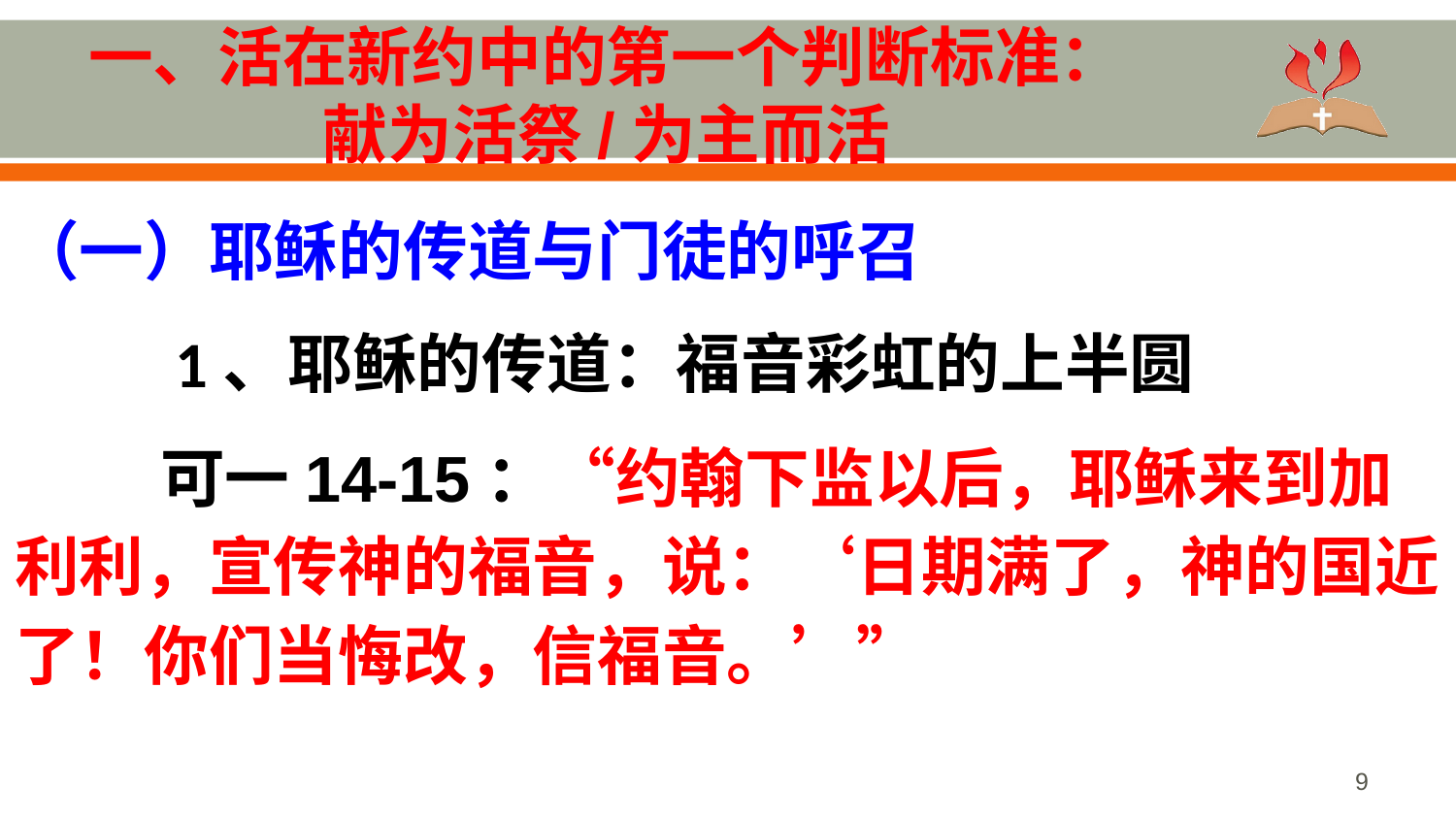

# 一、活在新约中的第一个判断标准： 献为活祭/为主而活
（一）耶稣的传道与门徒的呼召
	 1、耶稣的传道：福音彩虹的上半圆
	可一14-15：“约翰下监以后，耶稣来到加利利，宣传神的福音，说：‘日期满了，神的国近了！你们当悔改，信福音。’”

9